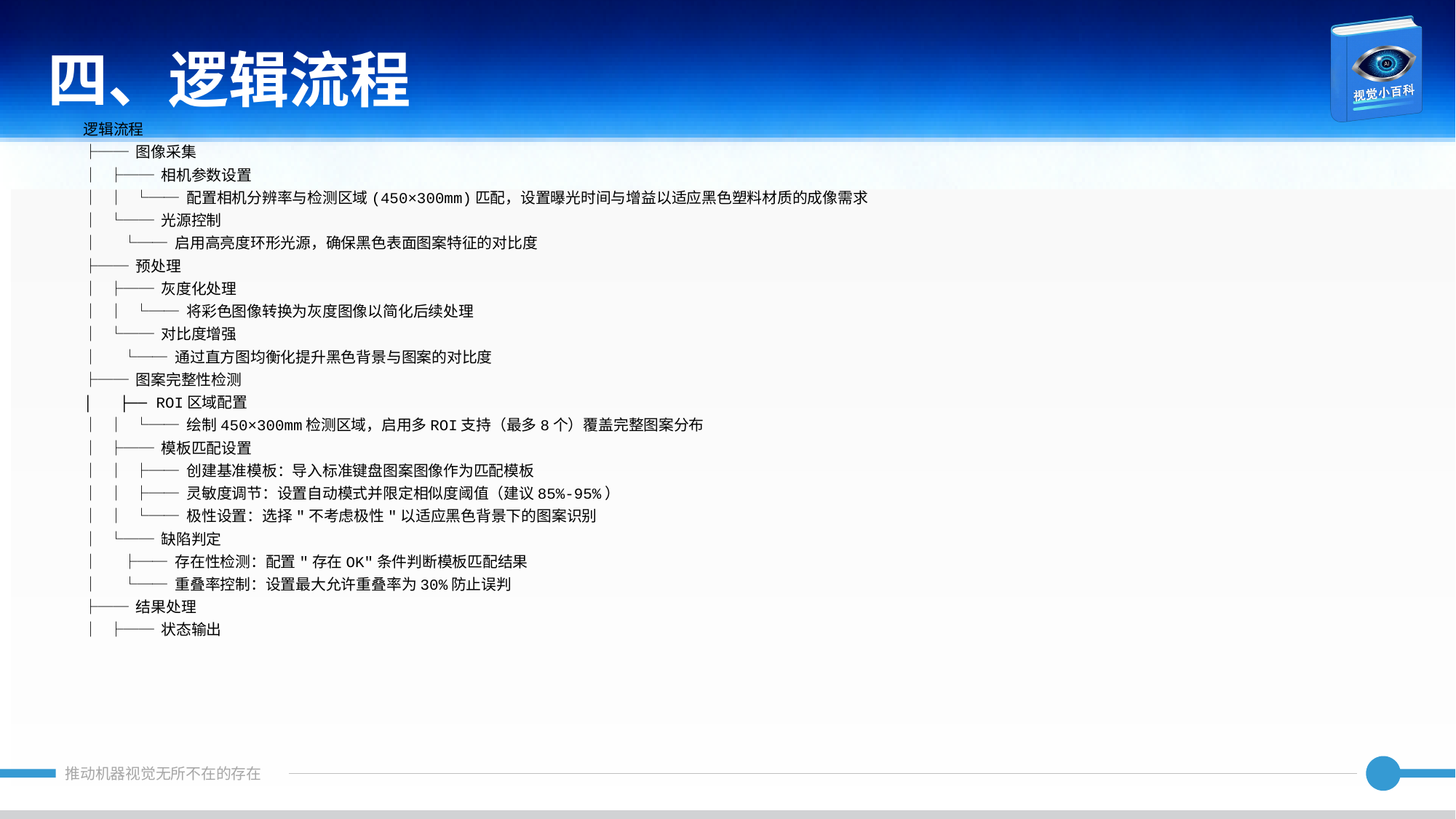

四、逻辑流程

逻辑流程
├── 图像采集
│   ├── 相机参数设置
│   │   └── 配置相机分辨率与检测区域(450×300mm)匹配，设置曝光时间与增益以适应黑色塑料材质的成像需求
│   └── 光源控制
│       └── 启用高亮度环形光源，确保黑色表面图案特征的对比度
├── 预处理
│   ├── 灰度化处理
│   │   └── 将彩色图像转换为灰度图像以简化后续处理
│   └── 对比度增强
│       └── 通过直方图均衡化提升黑色背景与图案的对比度
├── 图案完整性检测
│   ├── ROI区域配置
│   │   └── 绘制450×300mm检测区域，启用多ROI支持（最多8个）覆盖完整图案分布
│   ├── 模板匹配设置
│   │   ├── 创建基准模板：导入标准键盘图案图像作为匹配模板
│   │   ├── 灵敏度调节：设置自动模式并限定相似度阈值（建议85%-95%）
│   │   └── 极性设置：选择"不考虑极性"以适应黑色背景下的图案识别
│   └── 缺陷判定
│       ├── 存在性检测：配置"存在OK"条件判断模板匹配结果
│       └── 重叠率控制：设置最大允许重叠率为30%防止误判
├── 结果处理
│   ├── 状态输出
8